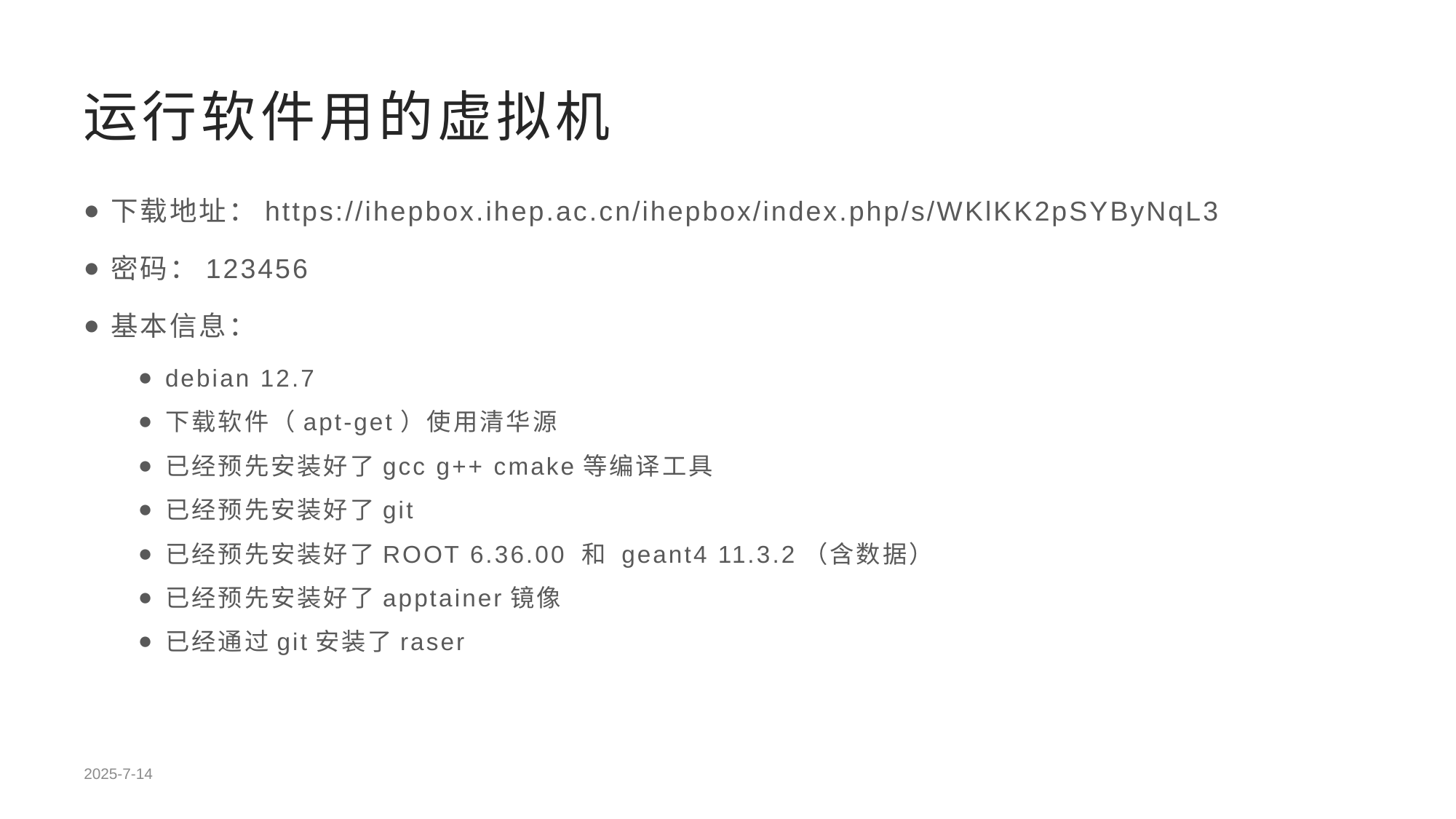

# 运行软件用的虚拟机
下载地址：https://ihepbox.ihep.ac.cn/ihepbox/index.php/s/WKlKK2pSYByNqL3
密码：123456
基本信息：
debian 12.7
下载软件（apt-get）使用清华源
已经预先安装好了gcc g++ cmake等编译工具
已经预先安装好了git
已经预先安装好了ROOT 6.36.00 和 geant4 11.3.2（含数据）
已经预先安装好了apptainer镜像
已经通过git安装了raser
2025-7-14
2